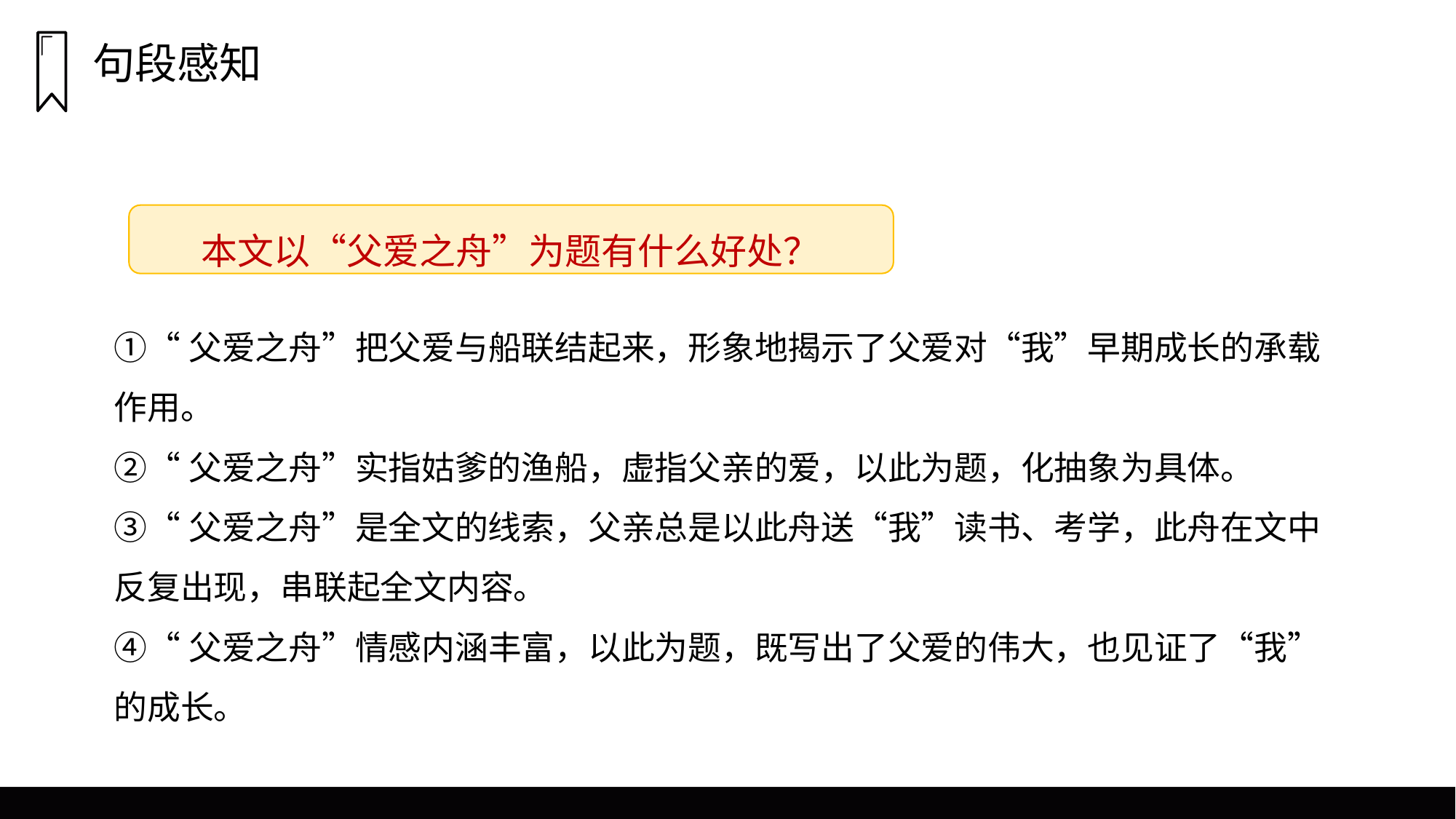

句段感知
      本文以“父爱之舟”为题有什么好处？
①“父爱之舟”把父爱与船联结起来，形象地揭示了父爱对“我”早期成长的承载作用。
②“父爱之舟”实指姑爹的渔船，虚指父亲的爱，以此为题，化抽象为具体。
③“父爱之舟”是全文的线索，父亲总是以此舟送“我”读书、考学，此舟在文中反复出现，串联起全文内容。
④“父爱之舟”情感内涵丰富，以此为题，既写出了父爱的伟大，也见证了“我”的成长。